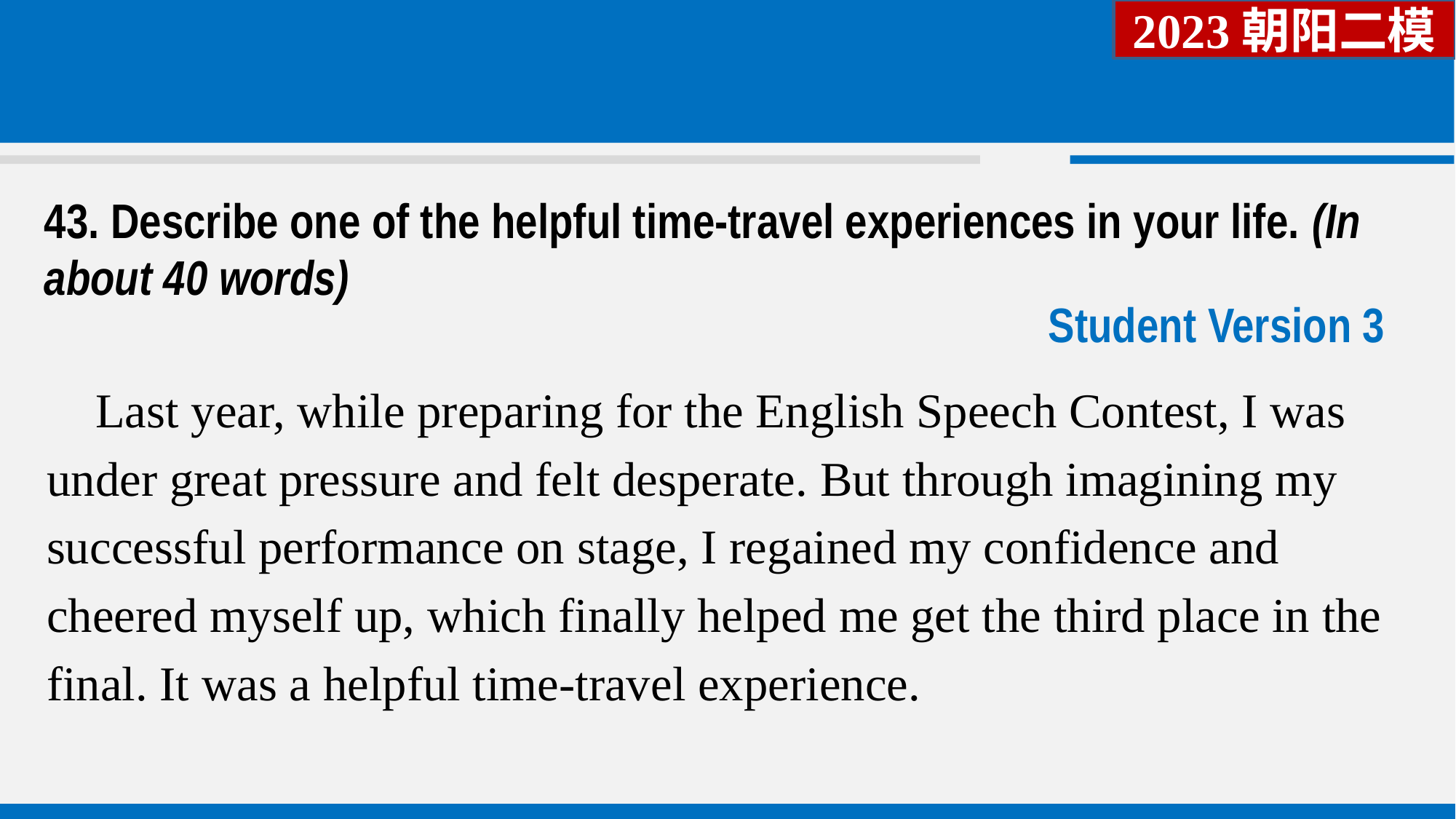

2023朝阳二模
43. Describe one of the helpful time-travel experiences in your life. (In about 40 words)
Student Version 3
    Last year, while preparing for the English Speech Contest, I was under great pressure and felt desperate. But through imagining my successful performance on stage, I regained my confidence and cheered myself up, which finally helped me get the third place in the final. It was a helpful time-travel experience.